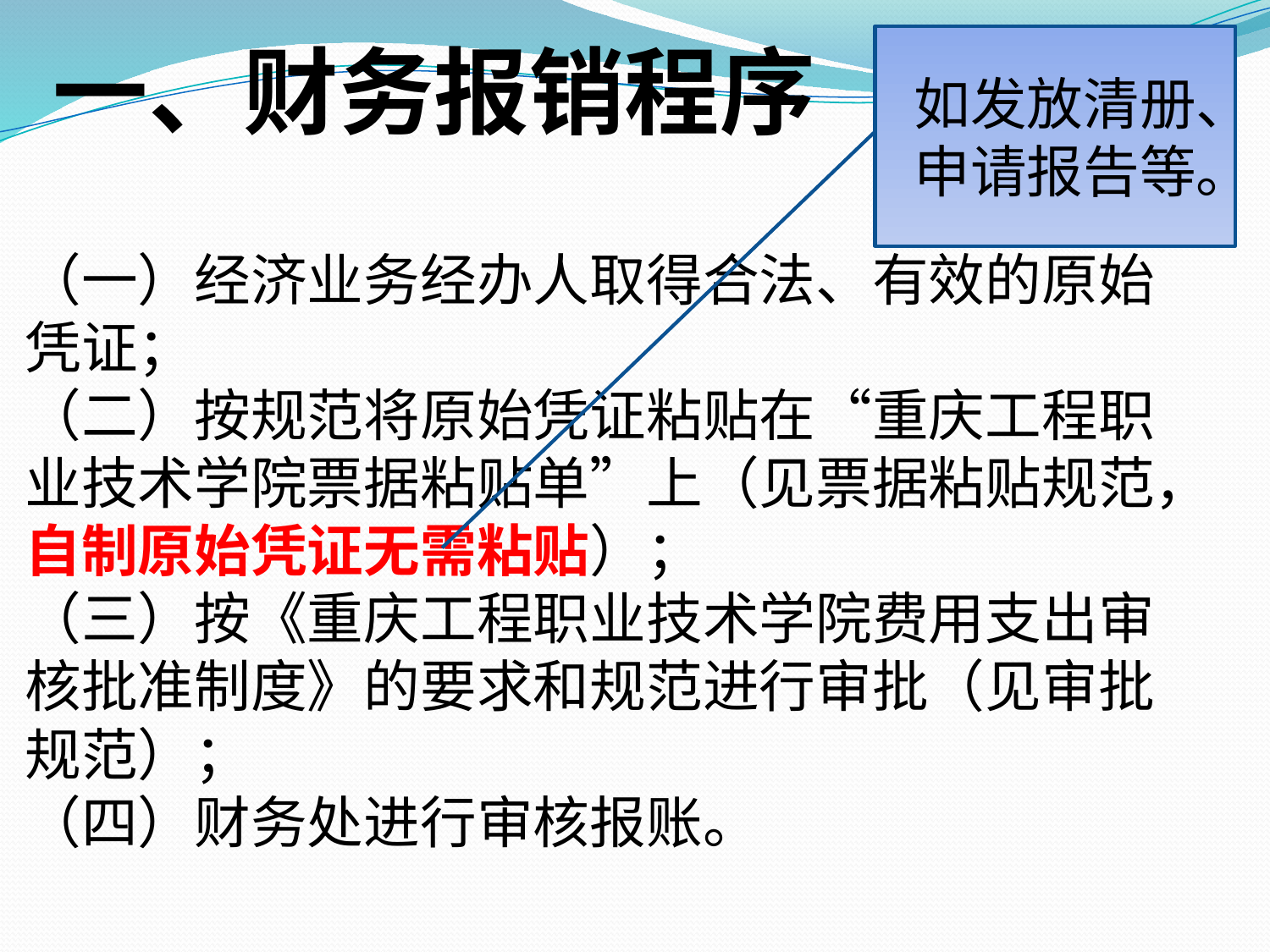

一、财务报销程序
如发放清册、申请报告等。
# （一）经济业务经办人取得合法、有效的原始凭证； （二）按规范将原始凭证粘贴在“重庆工程职业技术学院票据粘贴单”上（见票据粘贴规范，自制原始凭证无需粘贴）； （三）按《重庆工程职业技术学院费用支出审核批准制度》的要求和规范进行审批（见审批规范）； （四）财务处进行审核报账。